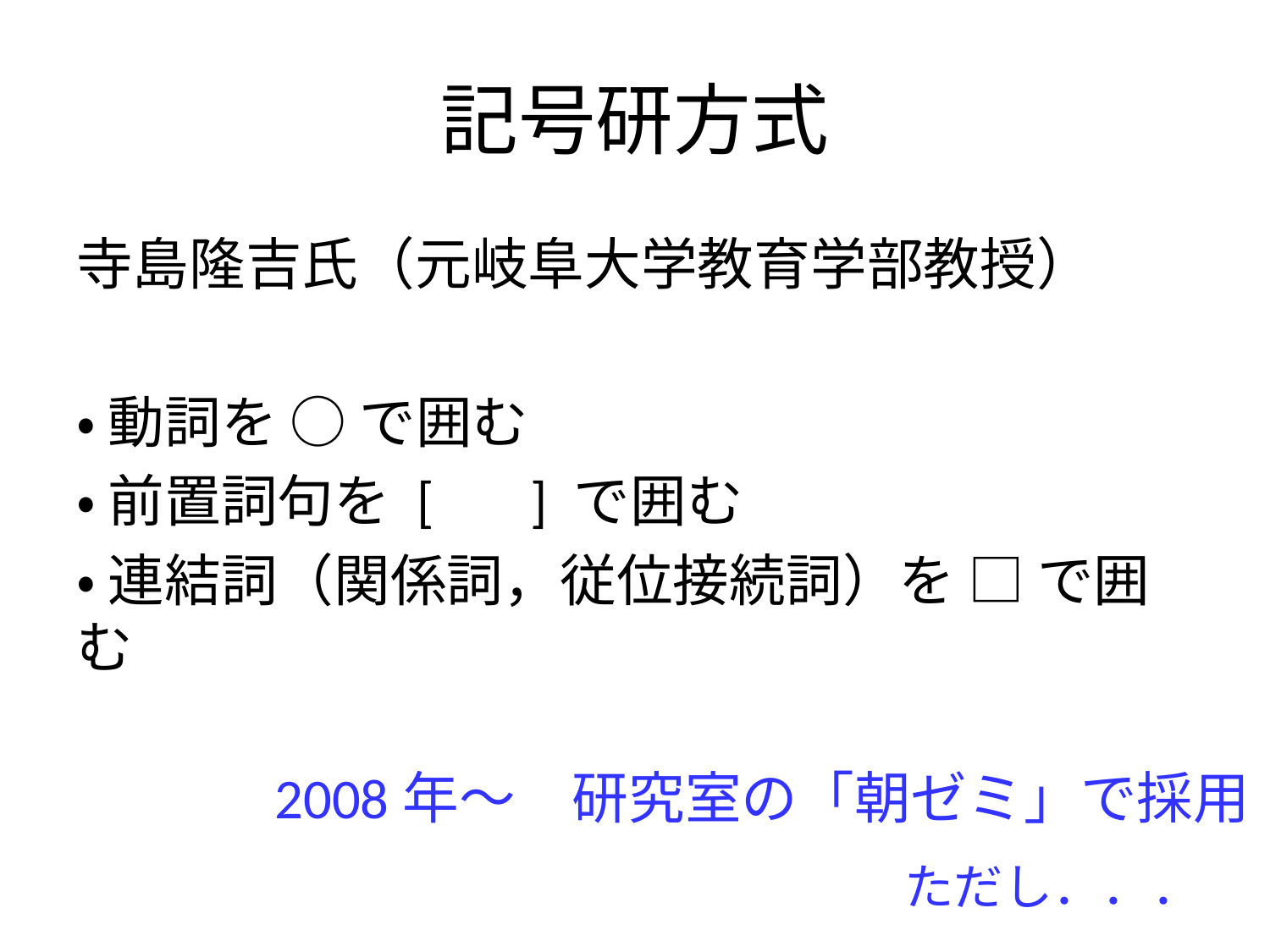

# 記号研方式
寺島隆吉氏（元岐阜大学教育学部教授）

・ 動詞を ○ で囲む
・ 前置詞句を [ 　] で囲む
・ 連結詞（関係詞，従位接続詞）を □ で囲む
2008年～　研究室の「朝ゼミ」で採用
ただし．．．